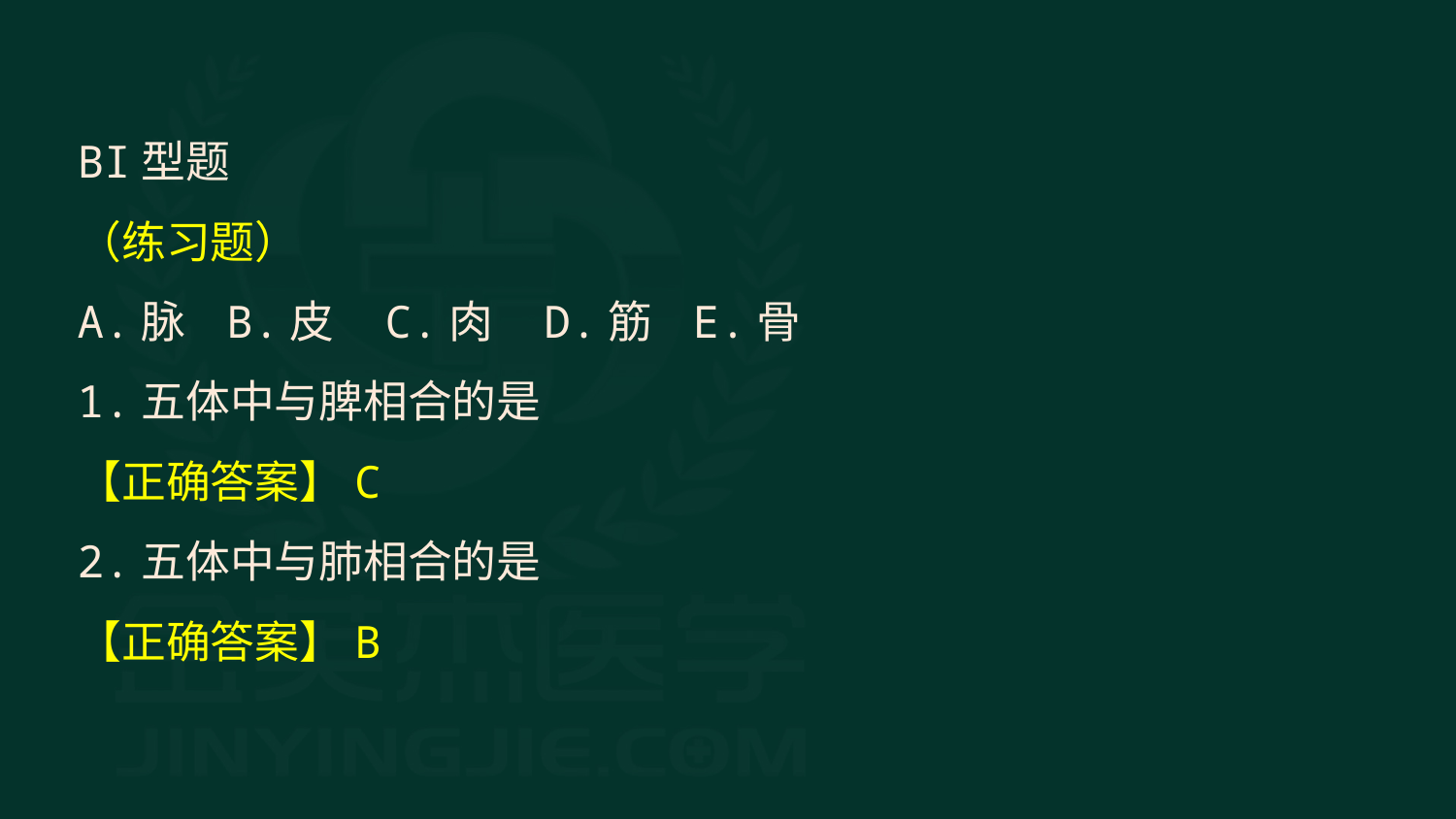

BI型题
（练习题）
A.脉   B.皮    C.肉    D.筋   E.骨
1.五体中与脾相合的是
【正确答案】C
2.五体中与肺相合的是
【正确答案】B